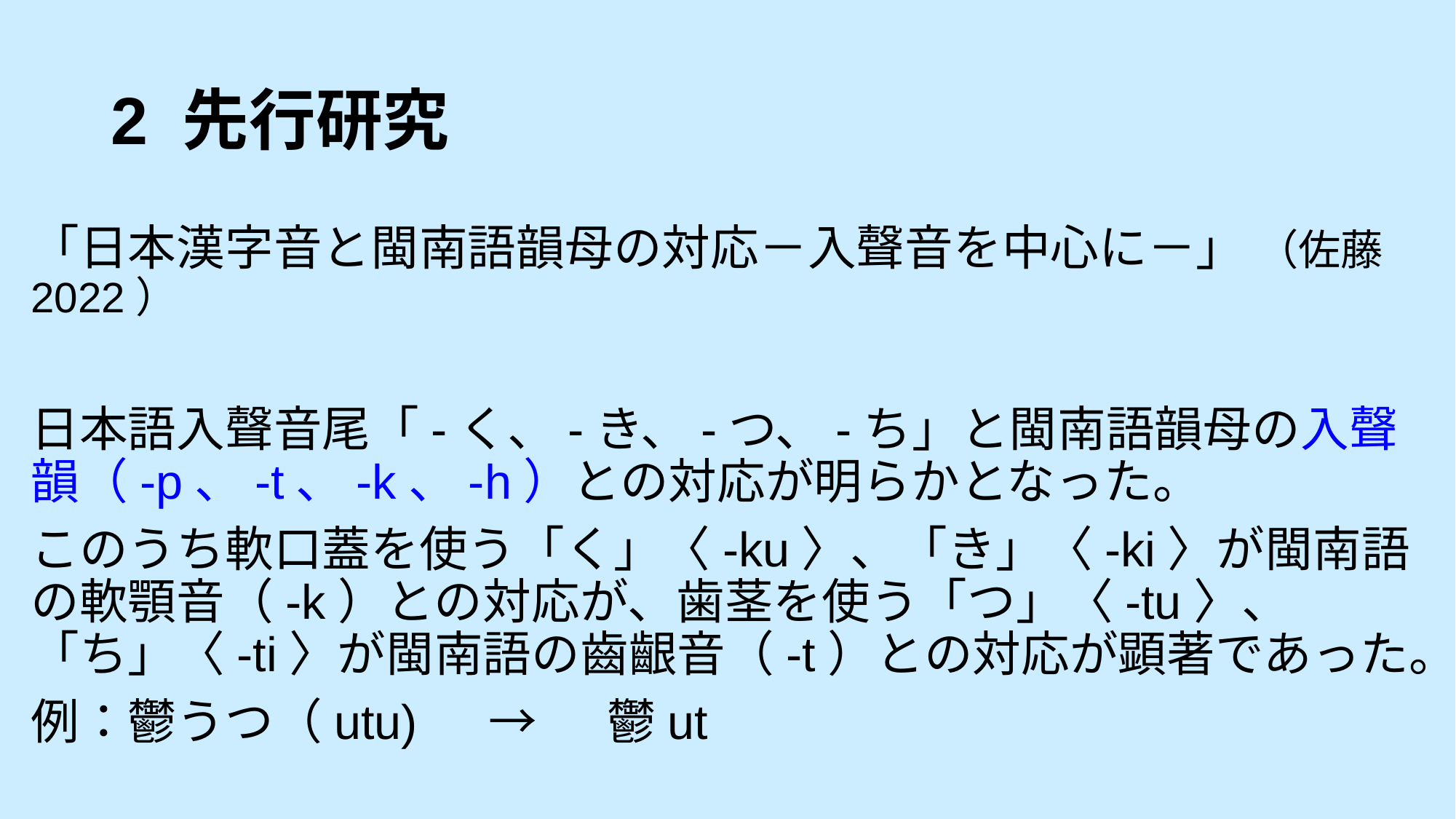

# 2 先行研究
「日本漢字音と閩南語韻母の対応－入聲音を中心に－」 （佐藤2022）

日本語入聲音尾「-く、-き、-つ、-ち」と閩南語韻母の入聲韻（-p、-t、-k、-h）との対応が明らかとなった。
このうち軟口蓋を使う「く」〈-ku〉、「き」〈-ki〉が閩南語の軟顎音（-k）との対応が、歯茎を使う「つ」〈-tu〉、「ち」〈-ti〉が閩南語の齒齦音（-t）との対応が顕著であった。
例：鬱うつ（utu)　 → 　 鬱ut